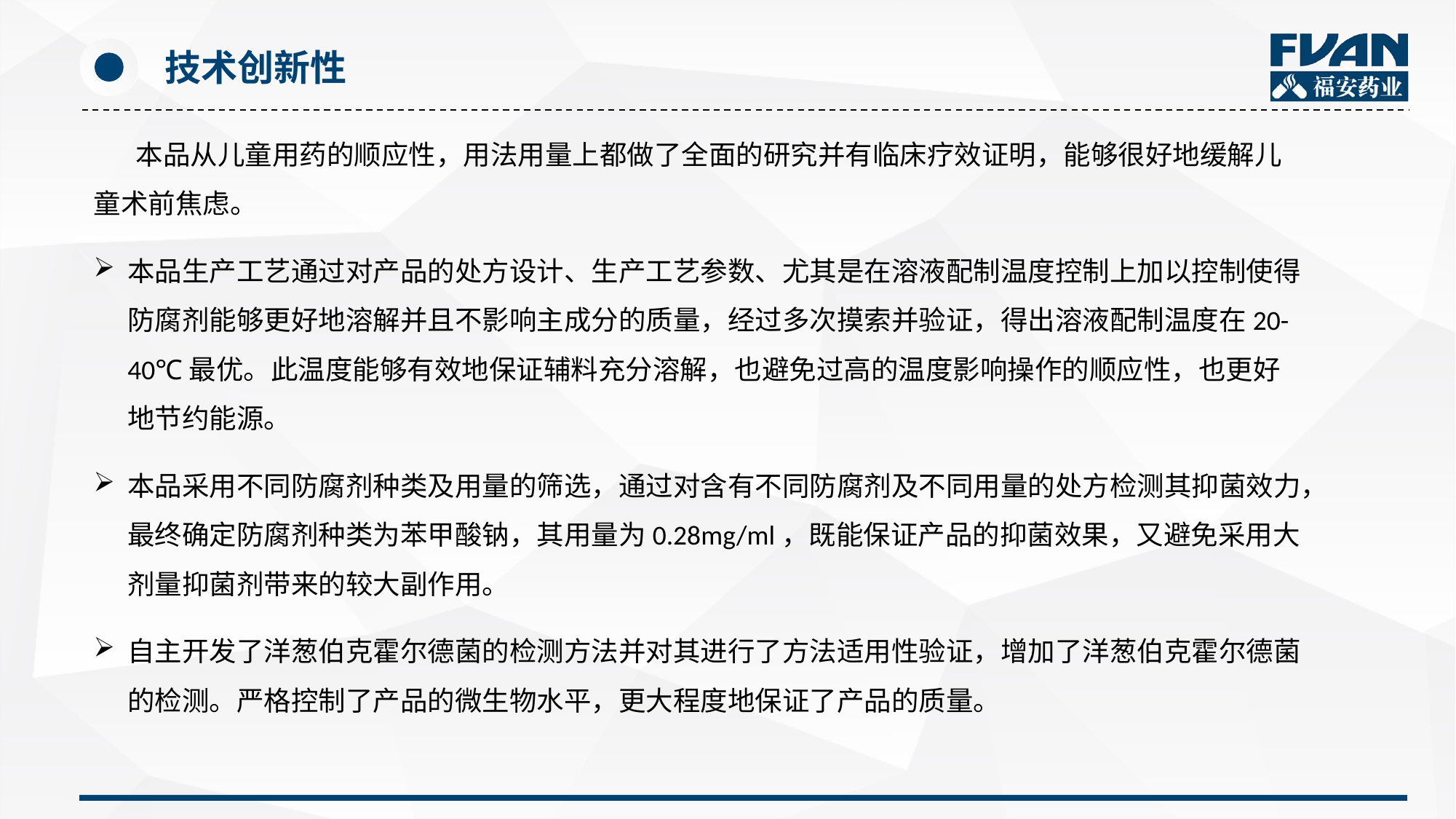

技术创新性
本品从儿童用药的顺应性，用法用量上都做了全面的研究并有临床疗效证明，能够很好地缓解儿童术前焦虑。
本品生产工艺通过对产品的处方设计、生产工艺参数、尤其是在溶液配制温度控制上加以控制使得防腐剂能够更好地溶解并且不影响主成分的质量，经过多次摸索并验证，得出溶液配制温度在20-40℃最优。此温度能够有效地保证辅料充分溶解，也避免过高的温度影响操作的顺应性，也更好地节约能源。
本品采用不同防腐剂种类及用量的筛选，通过对含有不同防腐剂及不同用量的处方检测其抑菌效力，最终确定防腐剂种类为苯甲酸钠，其用量为0.28mg/ml，既能保证产品的抑菌效果，又避免采用大剂量抑菌剂带来的较大副作用。
自主开发了洋葱伯克霍尔德菌的检测方法并对其进行了方法适用性验证，增加了洋葱伯克霍尔德菌的检测。严格控制了产品的微生物水平，更大程度地保证了产品的质量。